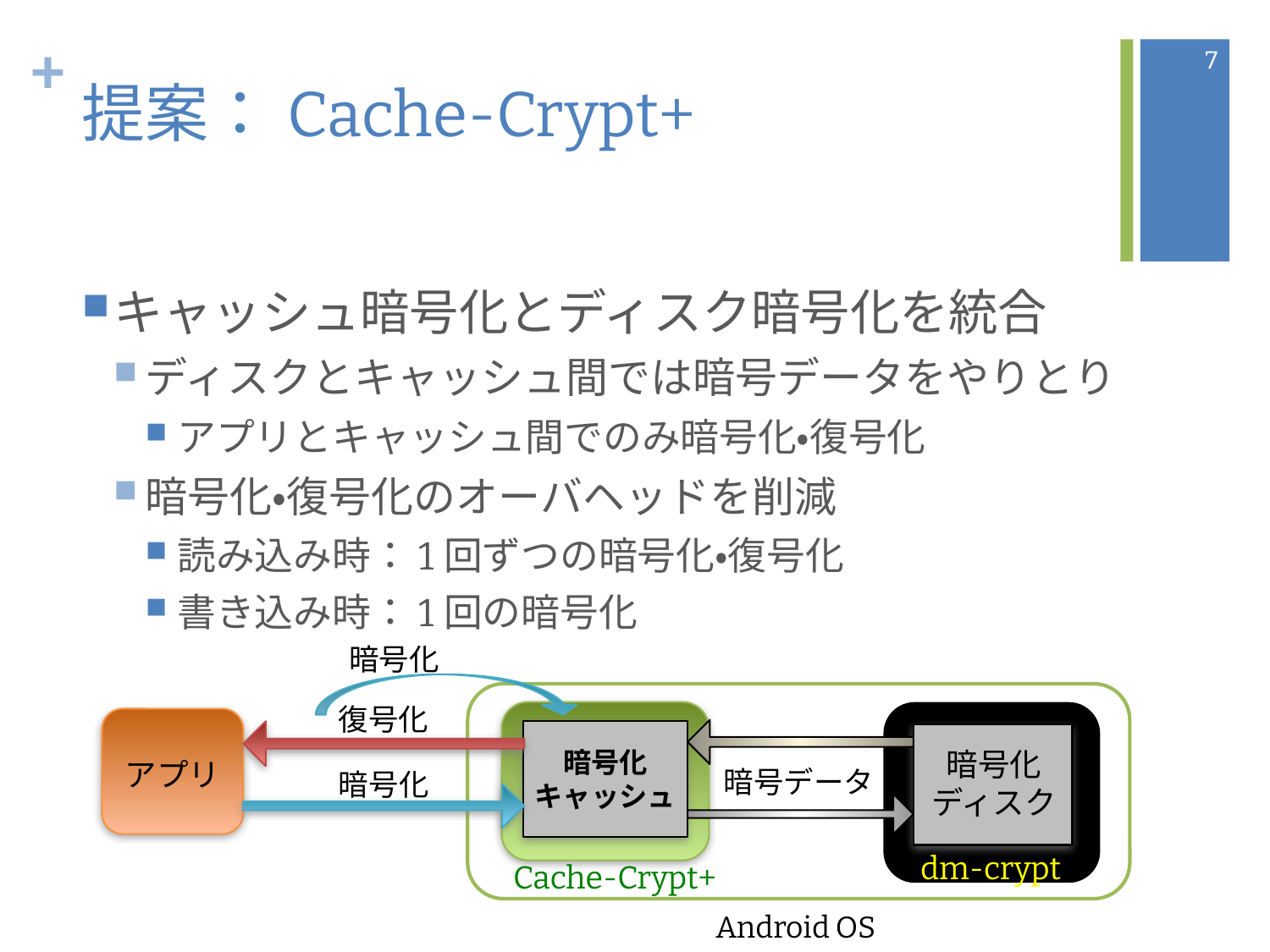

7
# 提案：Cache-Crypt+
キャッシュ暗号化とディスク暗号化を統合
ディスクとキャッシュ間では暗号データをやりとり
アプリとキャッシュ間でのみ暗号化・復号化
暗号化・復号化のオーバヘッドを削減
読み込み時：1回ずつの暗号化・復号化
書き込み時：1回の暗号化
暗号化

復号化

暗号化ディスク
暗号化キャッシュ
アプリ
暗号データ
暗号化

dm-crypt
Cache-Crypt+
Android OS